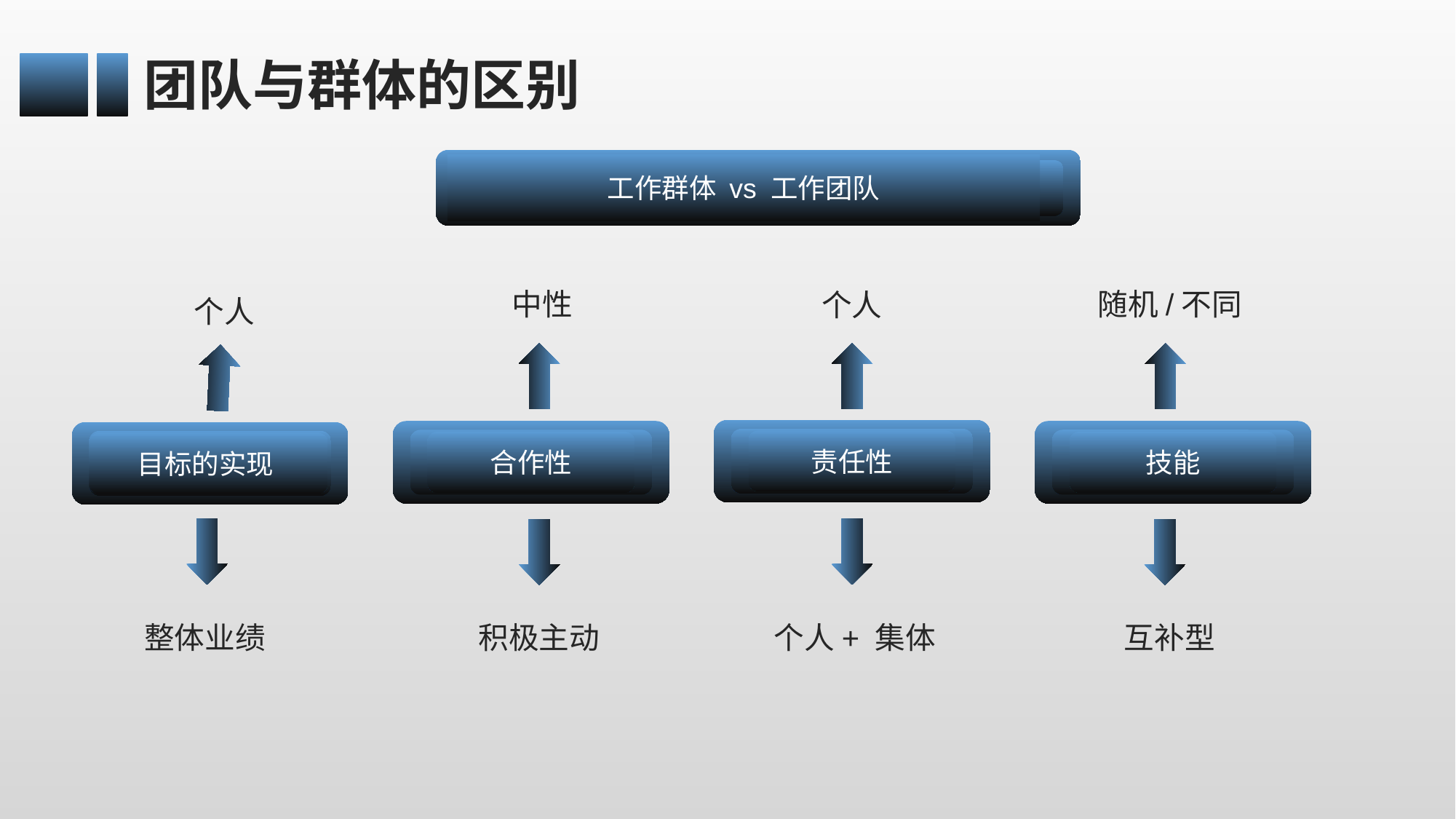

团队与群体的区别

工作群体 vs 工作团队

随机/不同
中性
个人
个人

责任性

技能

合作性

目标的实现

整体业绩
积极主动
个人+ 集体
互补型
PPT下载 http://www.1ppt.com/xiazai/